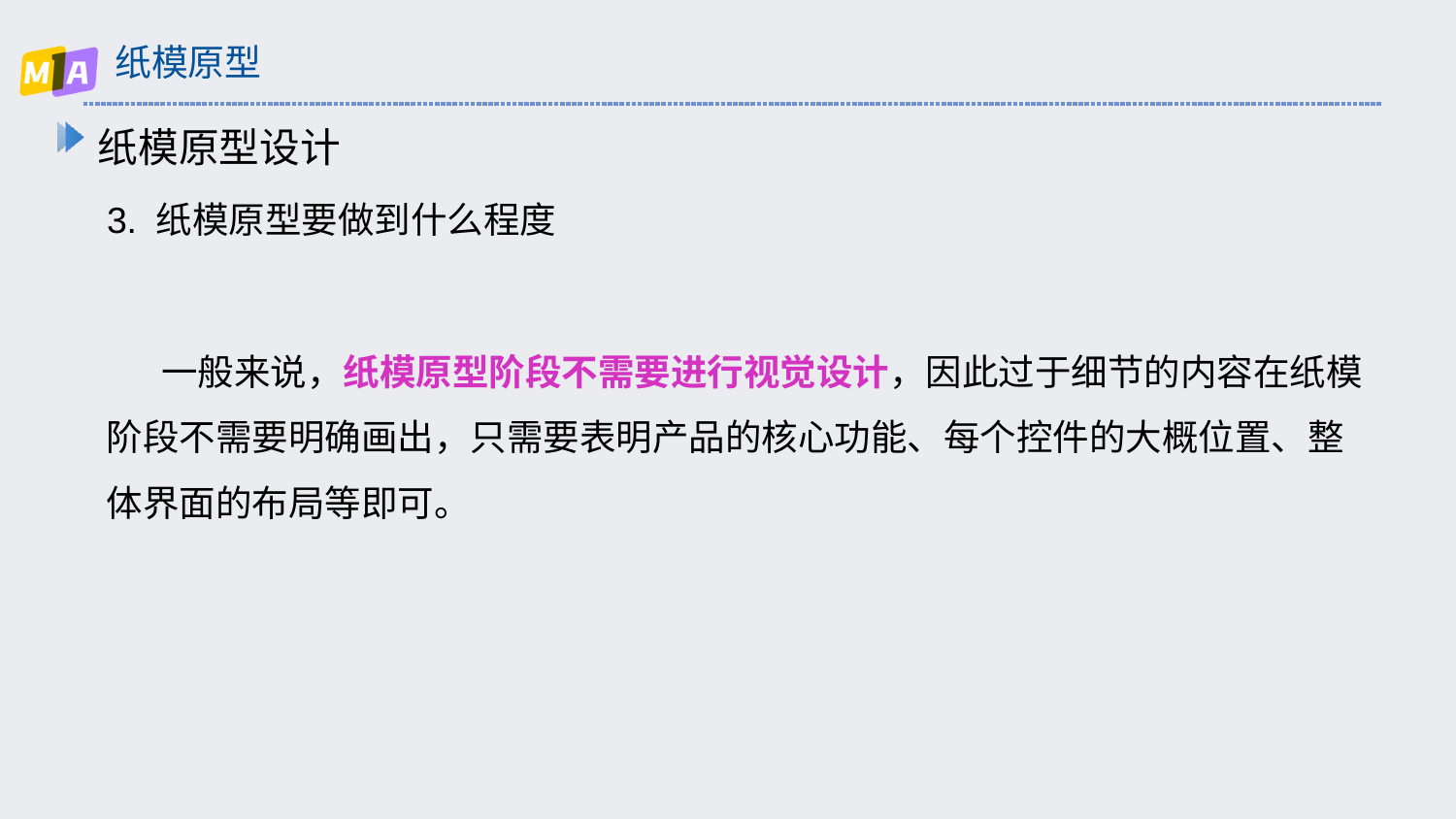

# 纸模原型
纸模原型设计
3. 纸模原型要做到什么程度
一般来说，纸模原型阶段不需要进行视觉设计，因此过于细节的内容在纸模阶段不需要明确画出，只需要表明产品的核心功能、每个控件的大概位置、整体界面的布局等即可。